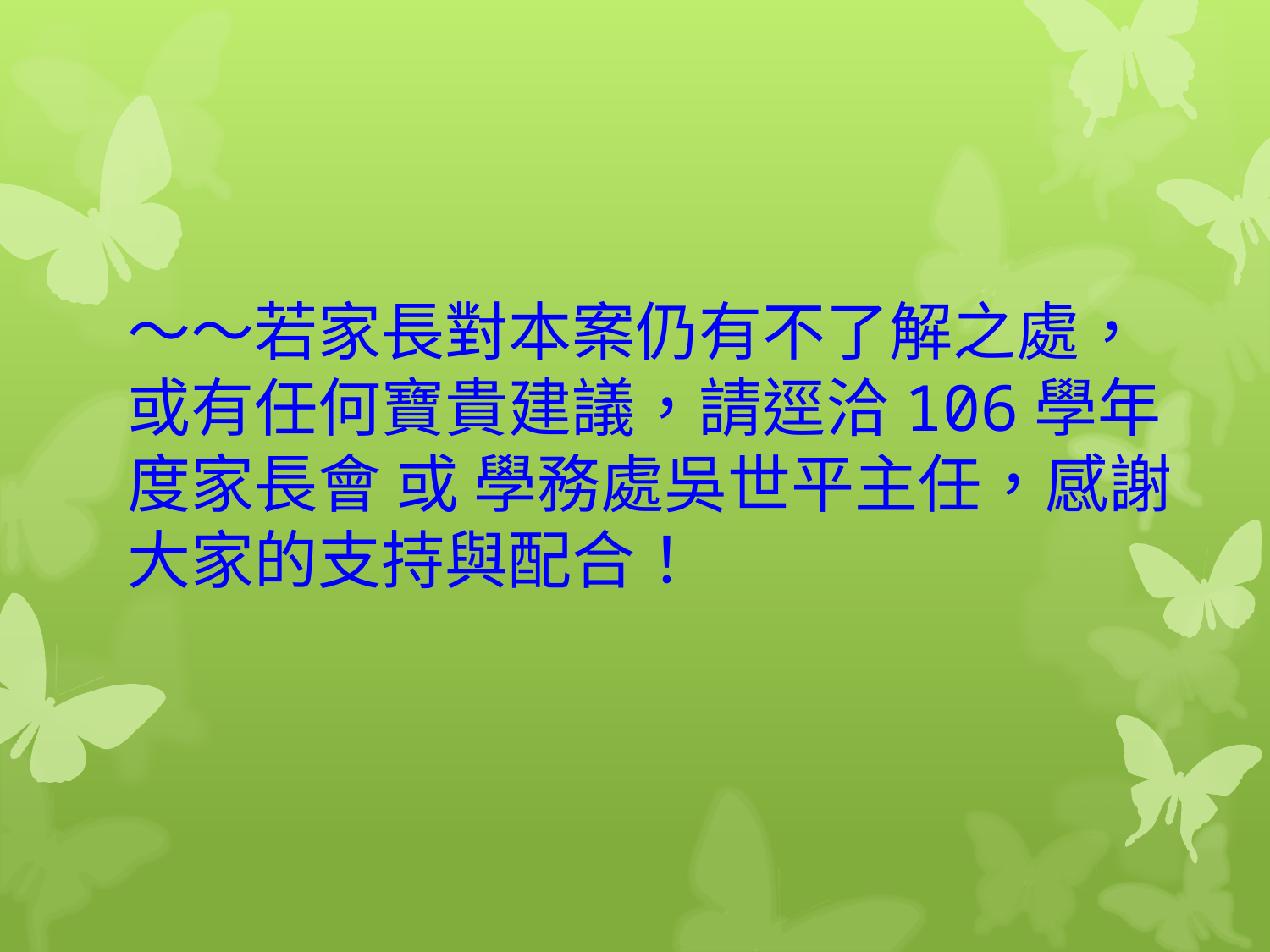

#
〜〜若家長對本案仍有不了解之處，或有任何寶貴建議，請逕洽106學年度家長會 或 學務處吳世平主任，感謝大家的支持與配合！